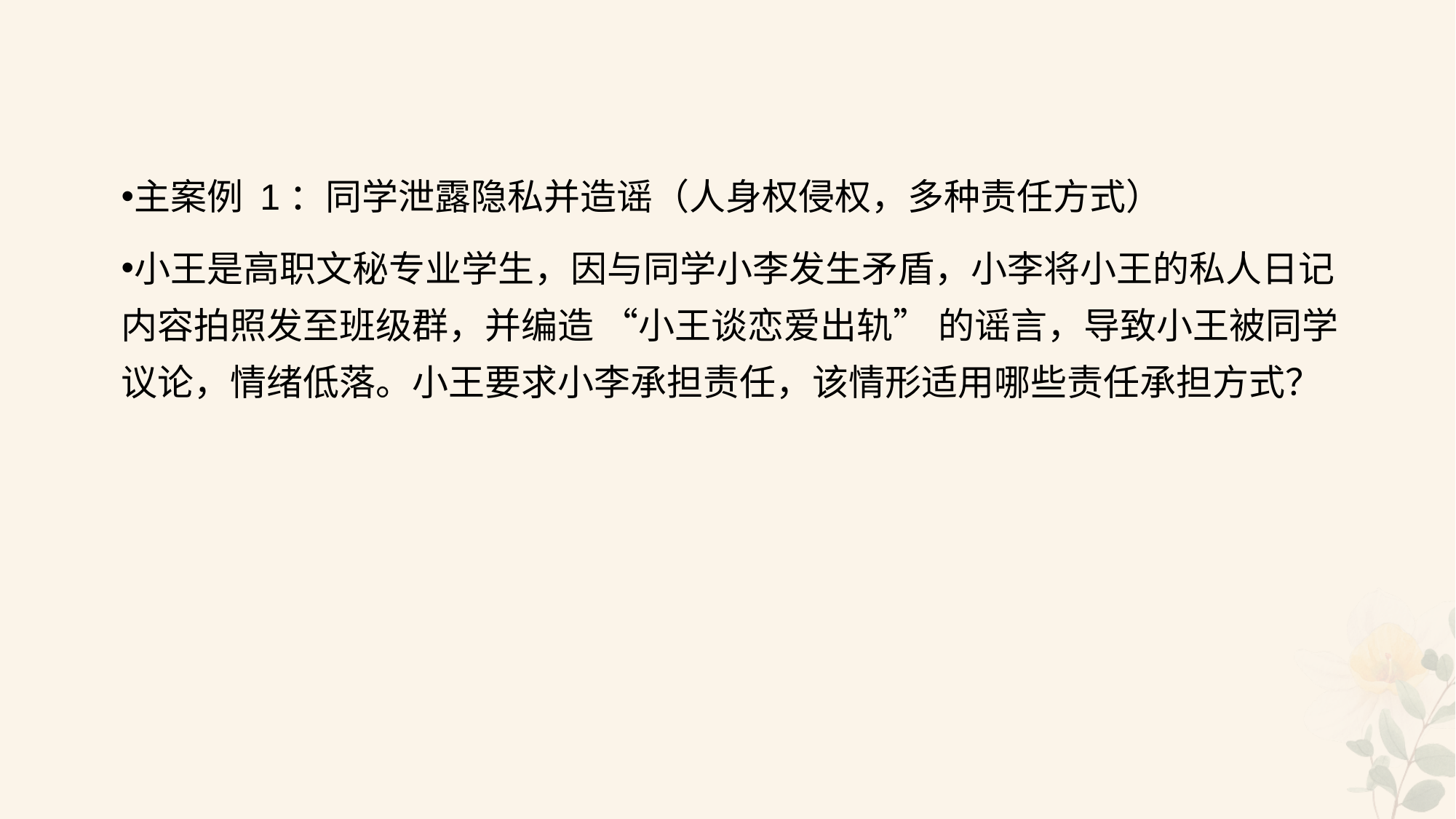

#
主案例 1：同学泄露隐私并造谣（人身权侵权，多种责任方式）
小王是高职文秘专业学生，因与同学小李发生矛盾，小李将小王的私人日记内容拍照发至班级群，并编造 “小王谈恋爱出轨” 的谣言，导致小王被同学议论，情绪低落。小王要求小李承担责任，该情形适用哪些责任承担方式？